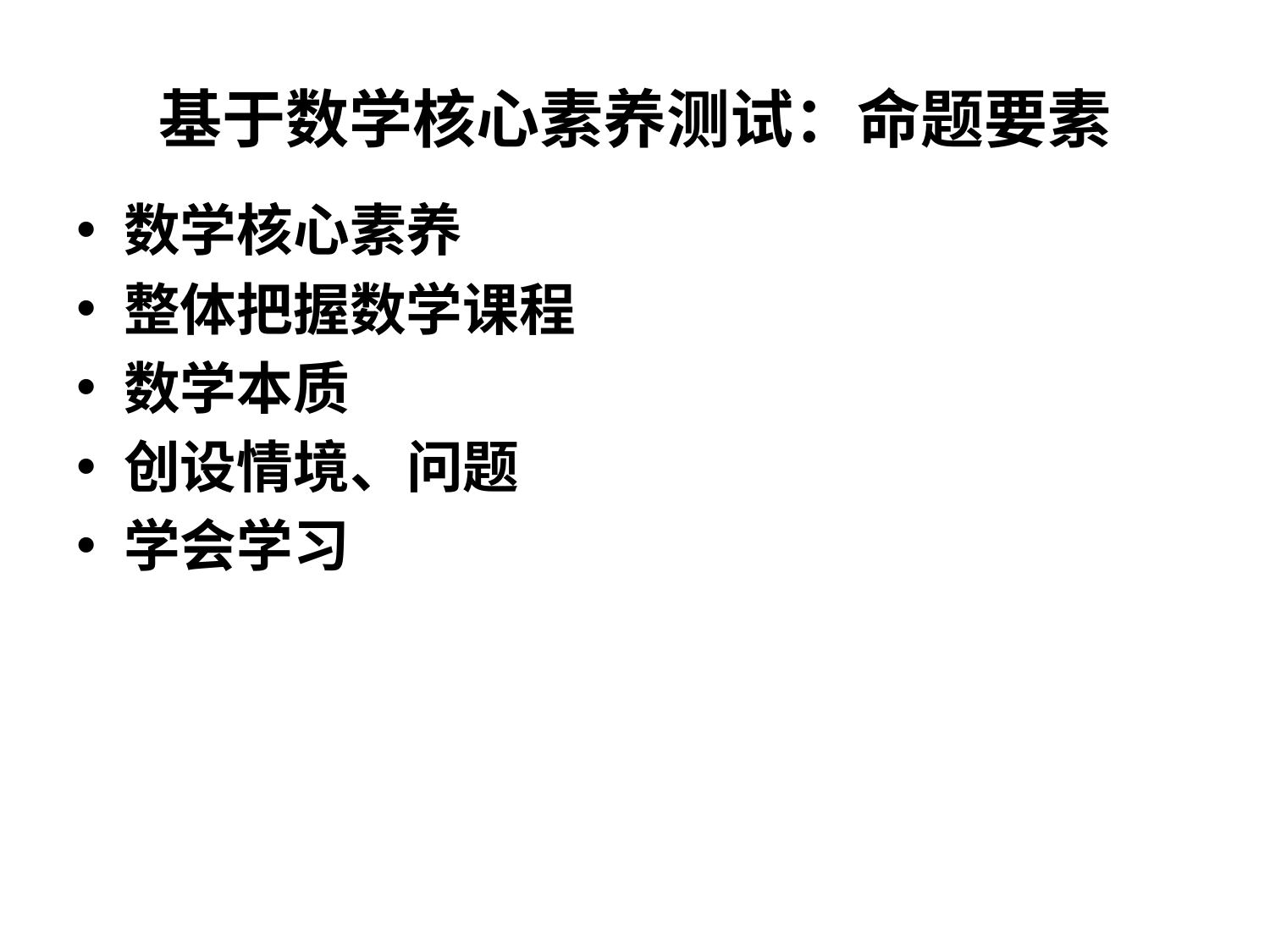

# 基于数学核心素养测试：命题要素
数学核心素养
整体把握数学课程
数学本质
创设情境、问题
学会学习